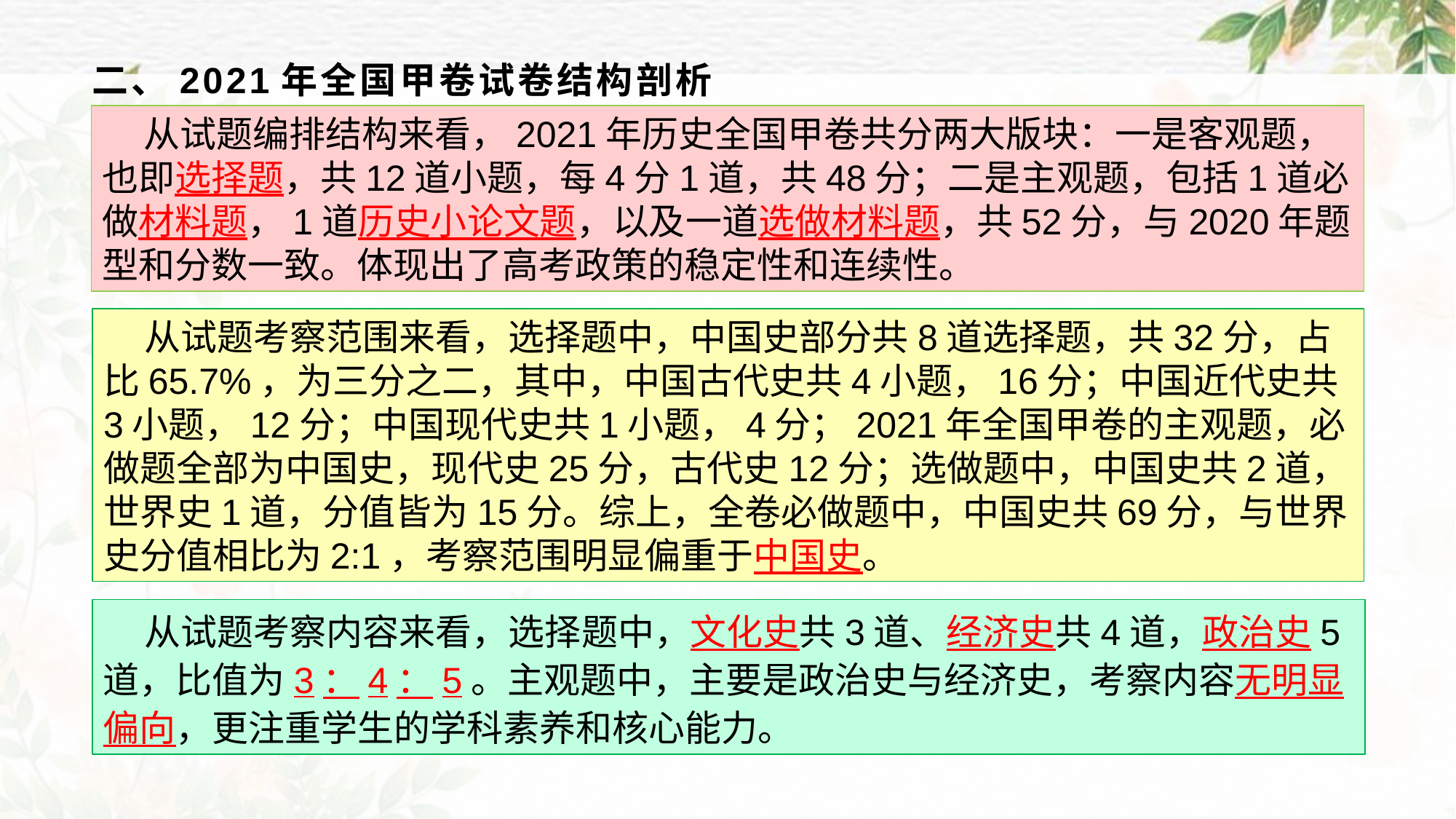

# 二、2021年全国甲卷试卷结构剖析
    从试题编排结构来看，2021年历史全国甲卷共分两大版块：一是客观题，也即选择题，共12道小题，每4分1道，共48分；二是主观题，包括1道必做材料题，1道历史小论文题，以及一道选做材料题，共52分，与2020年题型和分数一致。体现出了高考政策的稳定性和连续性。
    从试题考察范围来看，选择题中，中国史部分共8道选择题，共32分，占比65.7%，为三分之二，其中，中国古代史共4小题，16分；中国近代史共3小题，12分；中国现代史共1小题，4分；2021年全国甲卷的主观题，必做题全部为中国史，现代史25分，古代史12分；选做题中，中国史共2道，世界史1道，分值皆为15分。综上，全卷必做题中，中国史共69分，与世界史分值相比为2:1，考察范围明显偏重于中国史。
    从试题考察内容来看，选择题中，文化史共3道、经济史共4道，政治史5道，比值为3：4：5。主观题中，主要是政治史与经济史，考察内容无明显偏向，更注重学生的学科素养和核心能力。